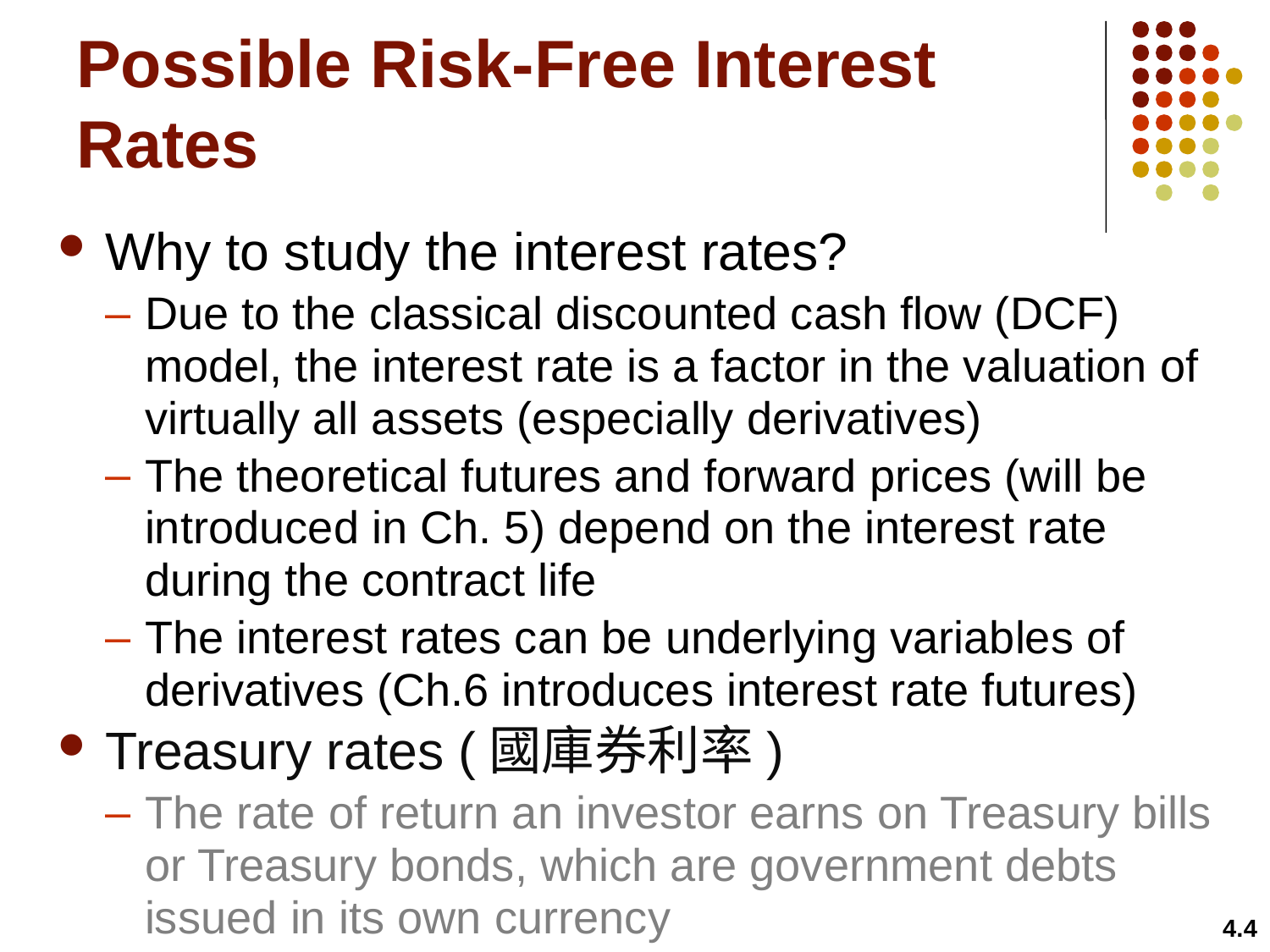

# Possible Risk-Free Interest Rates
Why to study the interest rates?
Due to the classical discounted cash flow (DCF) model, the interest rate is a factor in the valuation of virtually all assets (especially derivatives)
The theoretical futures and forward prices (will be introduced in Ch. 5) depend on the interest rate during the contract life
The interest rates can be underlying variables of derivatives (Ch.6 introduces interest rate futures)
Treasury rates (國庫券利率)
The rate of return an investor earns on Treasury bills or Treasury bonds, which are government debts issued in its own currency
4.4